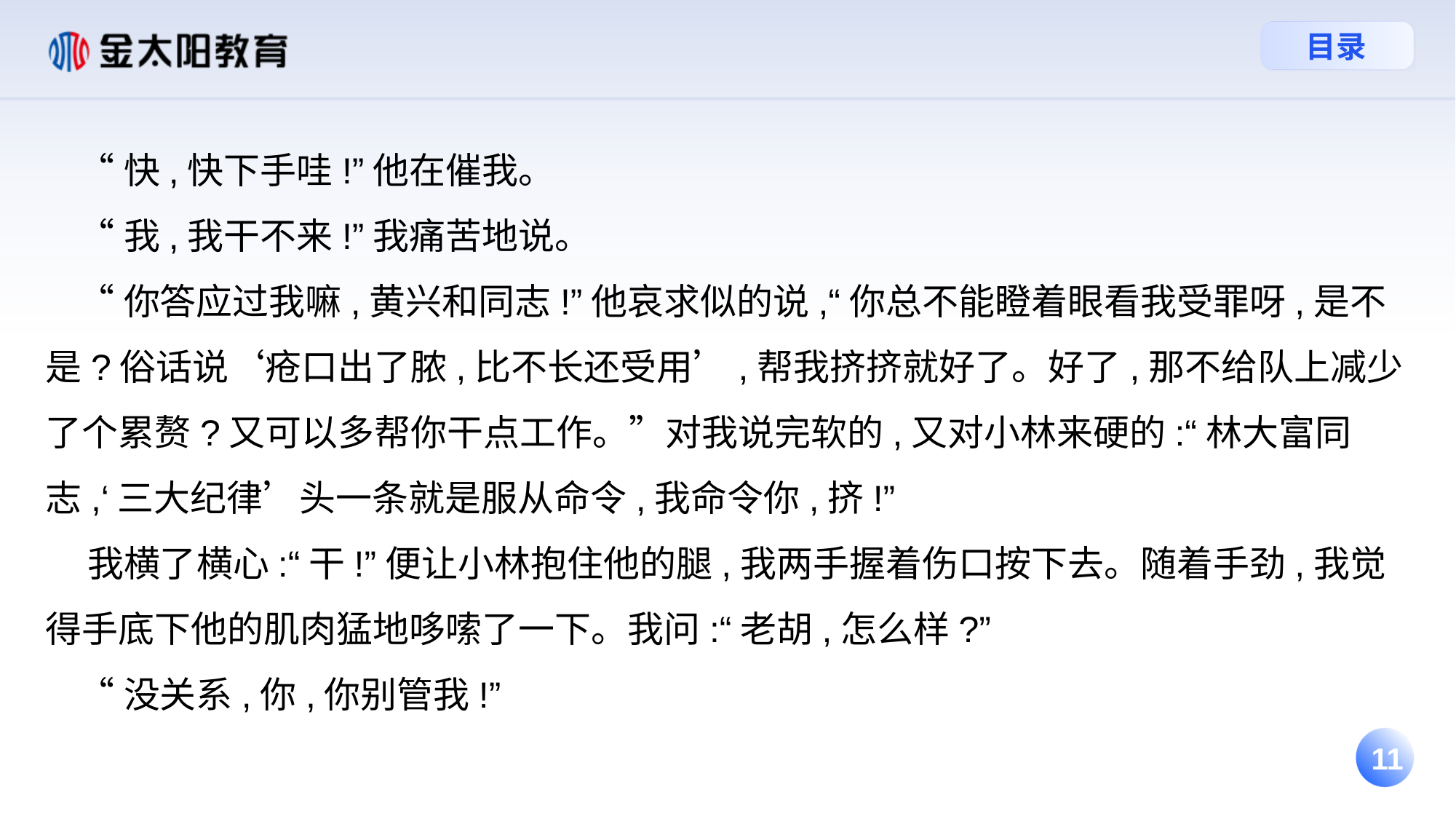

“快,快下手哇!”他在催我。
    “我,我干不来!”我痛苦地说。
    “你答应过我嘛,黄兴和同志!”他哀求似的说,“你总不能瞪着眼看我受罪呀,是不是?俗话说‘疮口出了脓,比不长还受用’,帮我挤挤就好了。好了,那不给队上减少了个累赘?又可以多帮你干点工作。”对我说完软的,又对小林来硬的:“林大富同志,‘三大纪律’头一条就是服从命令,我命令你,挤!”
    我横了横心:“干!”便让小林抱住他的腿,我两手握着伤口按下去。随着手劲,我觉得手底下他的肌肉猛地哆嗦了一下。我问:“老胡,怎么样?”
    “没关系,你,你别管我!”